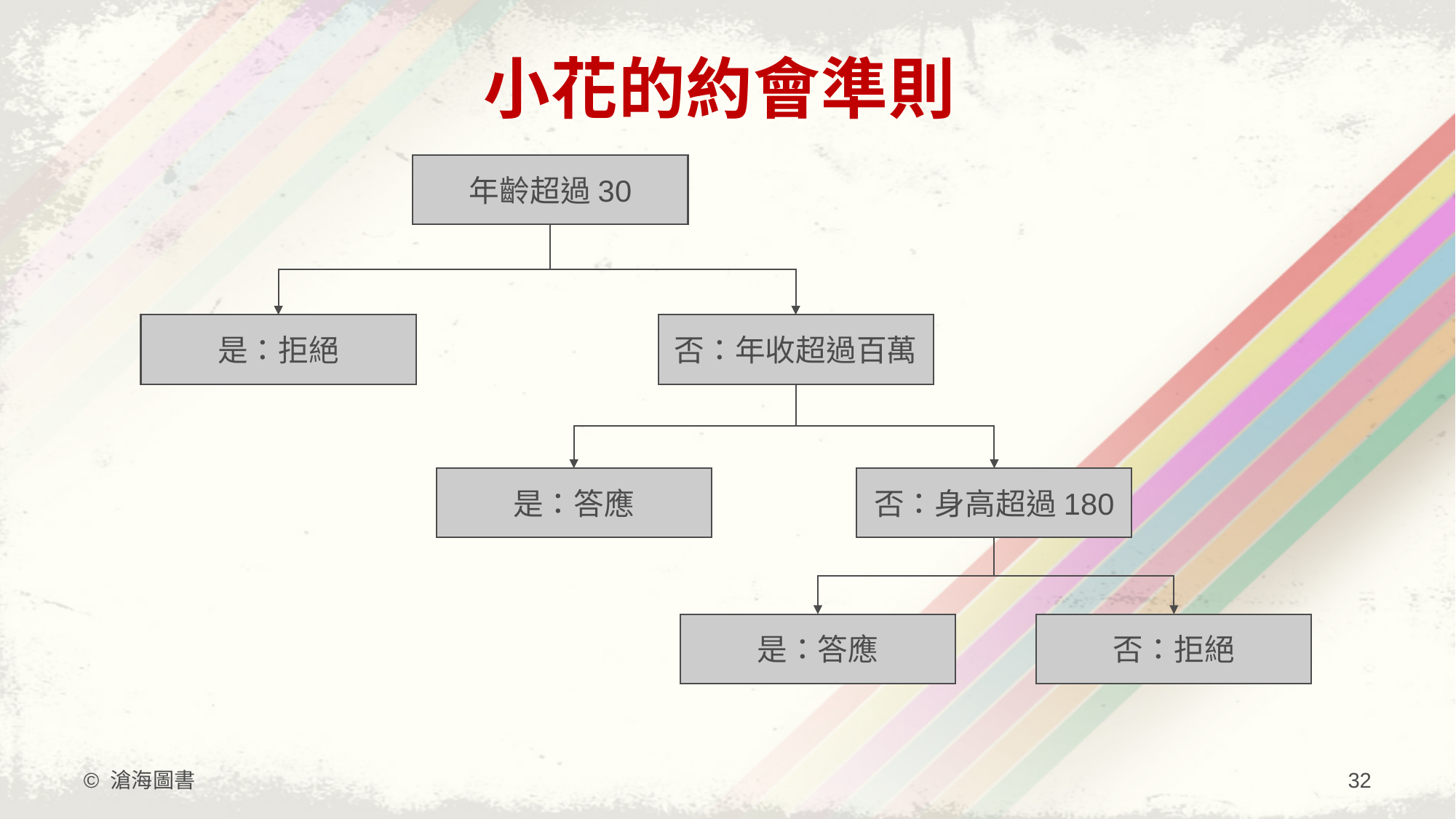

# 小花的約會準則

年齡超過30
是：拒絕
否：年收超過百萬
是：答應
否：身高超過180
是：答應
否：拒絕
© 滄海圖書

32